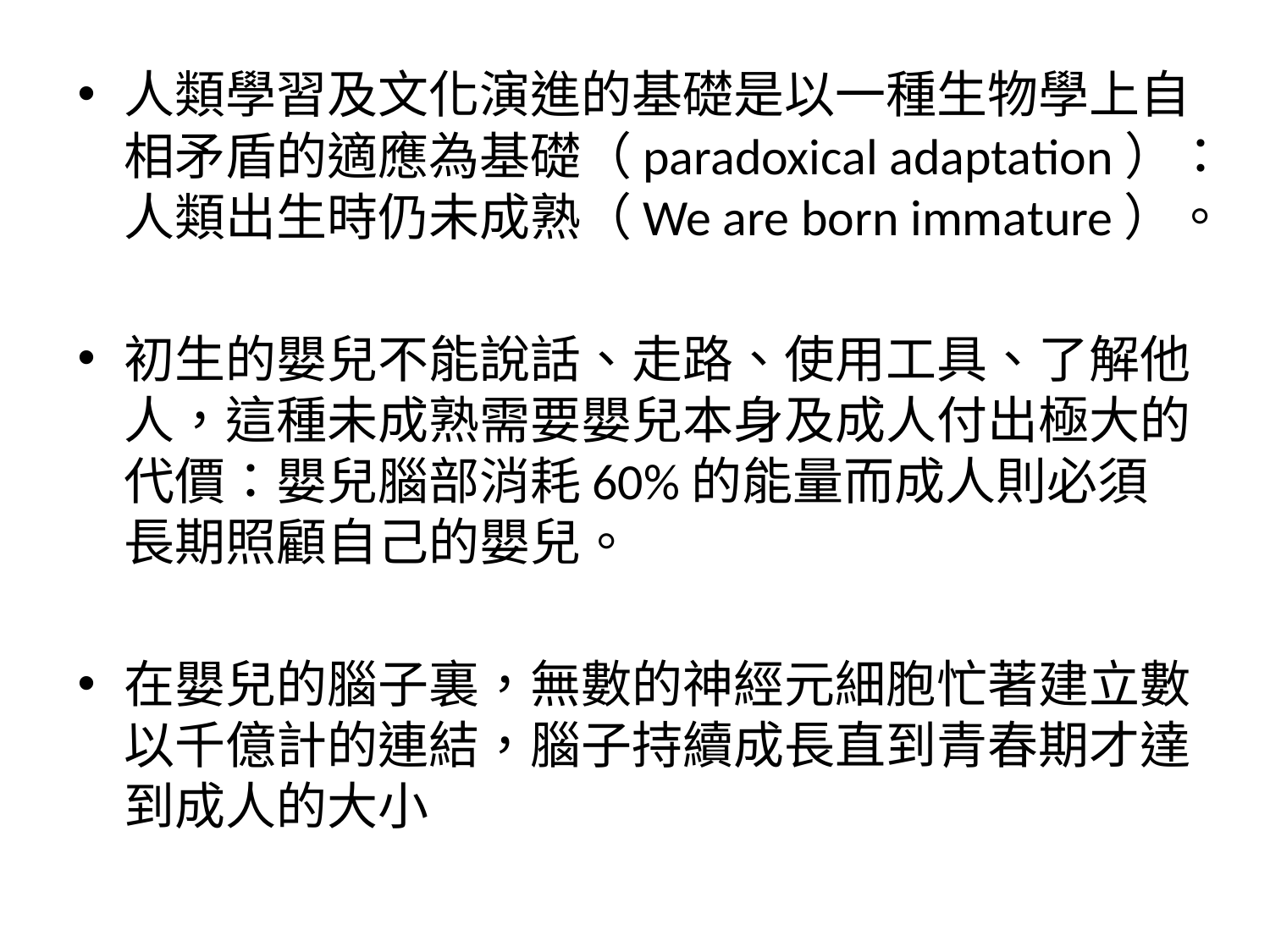

人類學習及文化演進的基礎是以一種生物學上自相矛盾的適應為基礎（paradoxical adaptation）：人類出生時仍未成熟（We are born immature）。

初生的嬰兒不能說話、走路、使用工具、了解他人，這種未成熟需要嬰兒本身及成人付出極大的代價：嬰兒腦部消耗60%的能量而成人則必須長期照顧自己的嬰兒。

在嬰兒的腦子裏，無數的神經元細胞忙著建立數以千億計的連結，腦子持續成長直到青春期才達到成人的大小